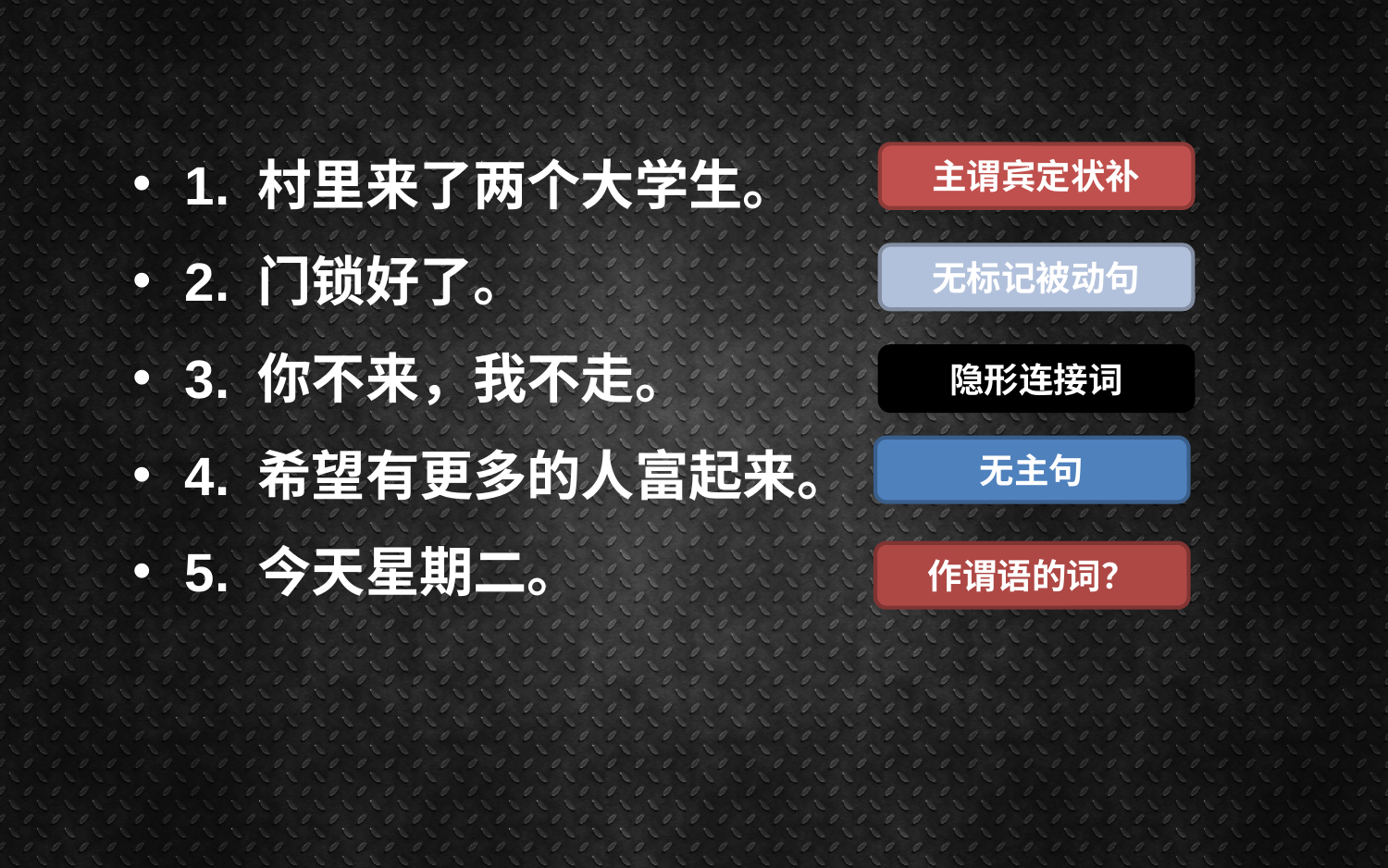

1. 村里来了两个大学生。
2. 门锁好了。
3. 你不来，我不走。
4. 希望有更多的人富起来。
5. 今天星期二。

主谓宾定状补
无标记被动句
隐形连接词
无主句
作谓语的词？